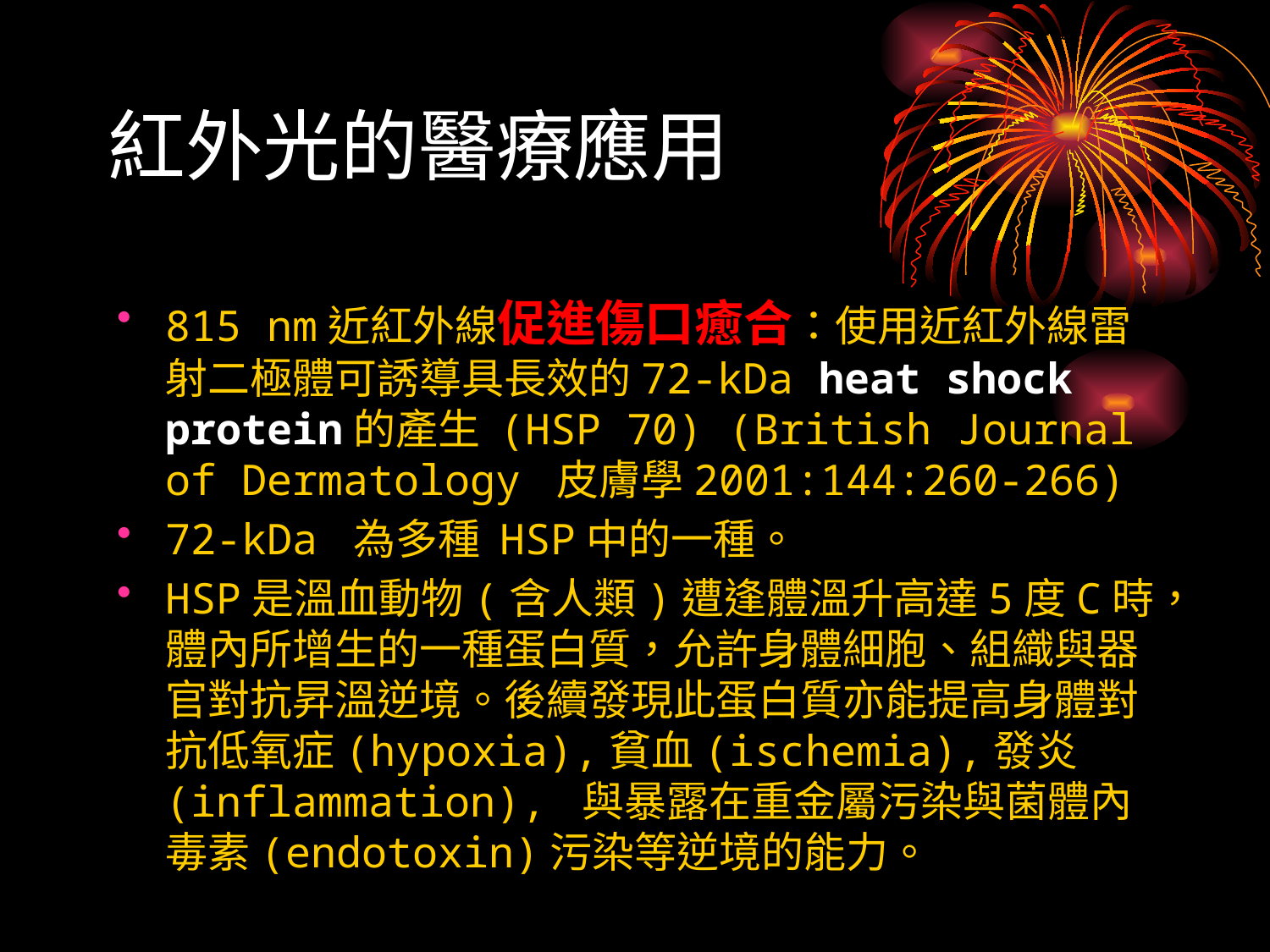

# 紅外光的醫療應用
815 nm近紅外線促進傷口癒合：使用近紅外線雷射二極體可誘導具長效的72-kDa heat shock protein的產生 (HSP 70) (British Journal of Dermatology 皮膚學2001:144:260-266)
72-kDa 為多種 HSP中的一種。
HSP是溫血動物(含人類)遭逢體溫升高達5度C時，體內所增生的一種蛋白質，允許身體細胞、組織與器官對抗昇溫逆境。後續發現此蛋白質亦能提高身體對抗低氧症(hypoxia),貧血(ischemia),發炎 (inflammation), 與暴露在重金屬污染與菌體內毒素(endotoxin)污染等逆境的能力。